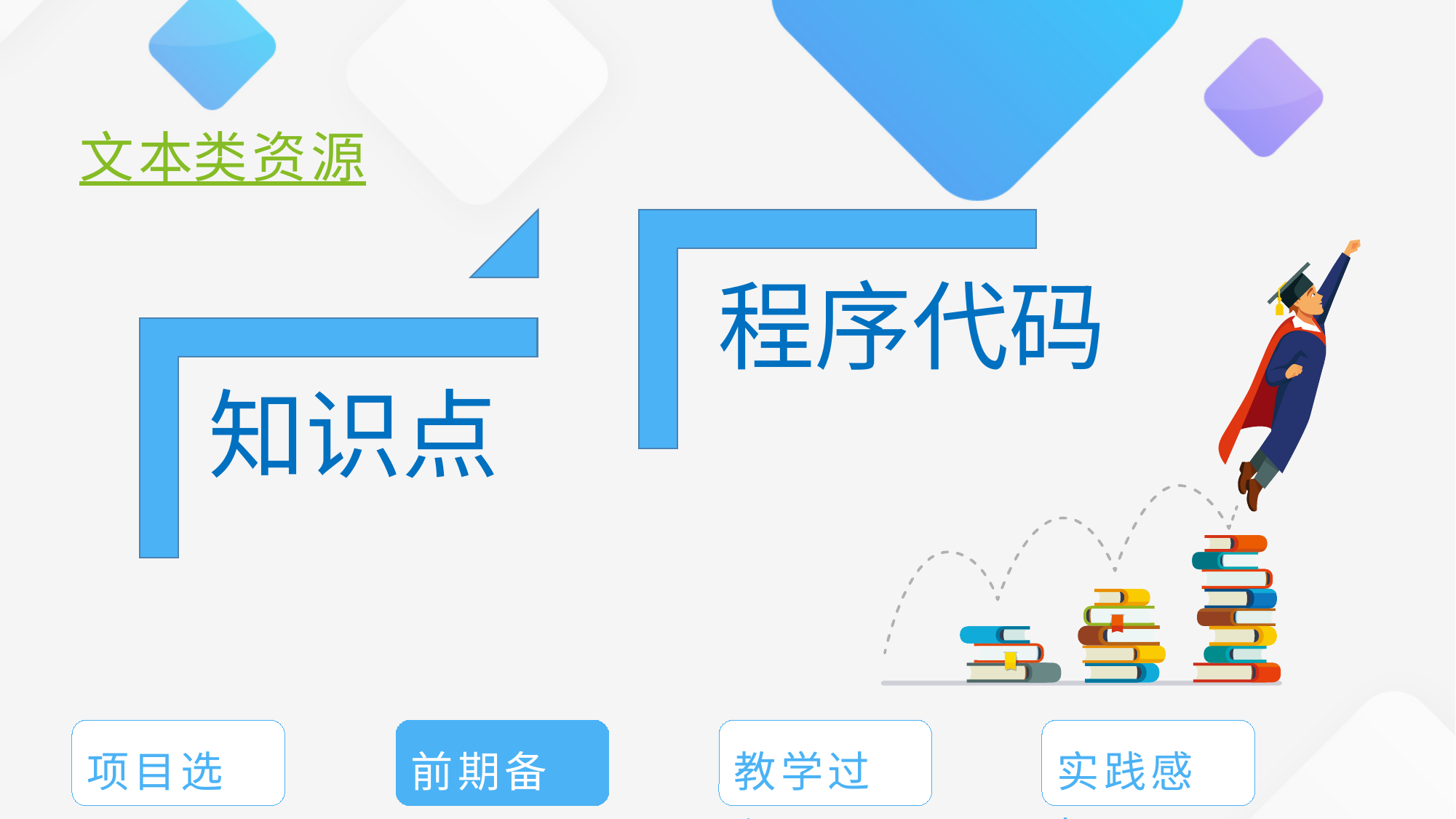

# 文本类资源
知识点
    程序代码

项目选题
前期备课
教学过程
实践感悟